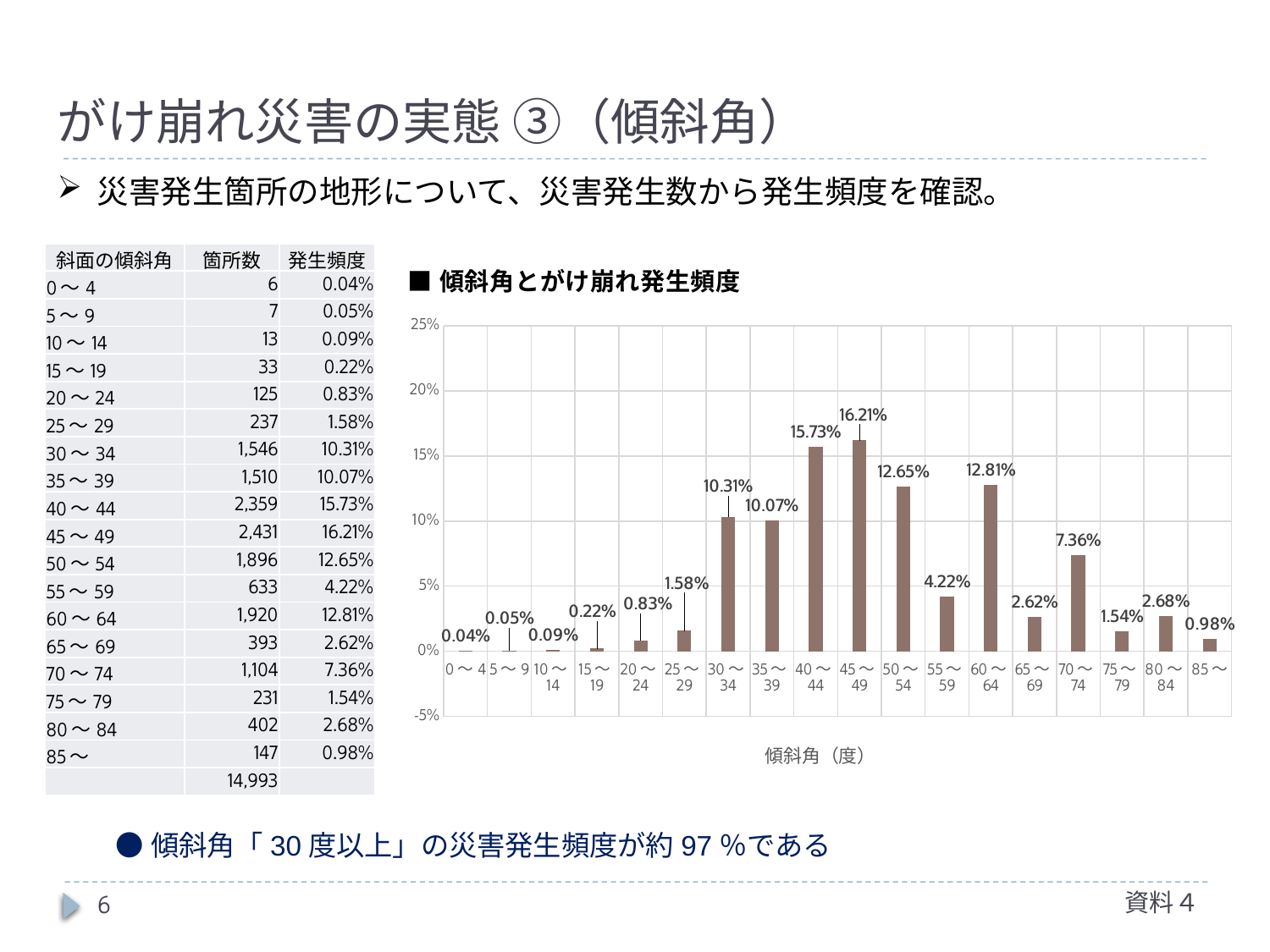

# がけ崩れ災害の実態 ③（傾斜角）
災害発生箇所の地形について、災害発生数から発生頻度を確認。

### Chart: ■傾斜角とがけ崩れ発生頻度

| Category | 頻度 |
|---|---|
| 0～4 | 0.0004001867538184486 |
| 5～9 | 0.00046688454612152337 |
| 10～14 | 0.000867071299939972 |
| 15～19 | 0.0022010271460014674 |
| 20～24 | 0.008337224037884346 |
| 25～29 | 0.01580737677582872 |
| 30～34 | 0.10311478690055359 |
| 35～39 | 0.1007136663776429 |
| 40～44 | 0.15734009204295338 |
| 45～49 | 0.16214233308877476 |
| 50～54 | 0.12645901420662975 |
| 55～59 | 0.04221970252784633 |
| 60～64 | 0.12805976122190355 |
| 65～69 | 0.026212232375108384 |
| 70～74 | 0.07363436270259455 |
| 75～79 | 0.015407190022010272 |
| 80～84 | 0.026812512505836057 |
| 85～ | 0.009804575468551992 |
| 斜面の傾斜角 | 箇所数 | 発生頻度 |
| --- | --- | --- |
| 0～4 | 6 | 0.04% |
| 5～9 | 7 | 0.05% |
| 10～14 | 13 | 0.09% |
| 15～19 | 33 | 0.22% |
| 20～24 | 125 | 0.83% |
| 25～29 | 237 | 1.58% |
| 30～34 | 1,546 | 10.31% |
| 35～39 | 1,510 | 10.07% |
| 40～44 | 2,359 | 15.73% |
| 45～49 | 2,431 | 16.21% |
| 50～54 | 1,896 | 12.65% |
| 55～59 | 633 | 4.22% |
| 60～64 | 1,920 | 12.81% |
| 65～69 | 393 | 2.62% |
| 70～74 | 1,104 | 7.36% |
| 75～79 | 231 | 1.54% |
| 80～84 | 402 | 2.68% |
| 85～ | 147 | 0.98% |
|  | 14,993 |  |
●傾斜角「30度以上」の災害発生頻度が約97％である
資料４
6